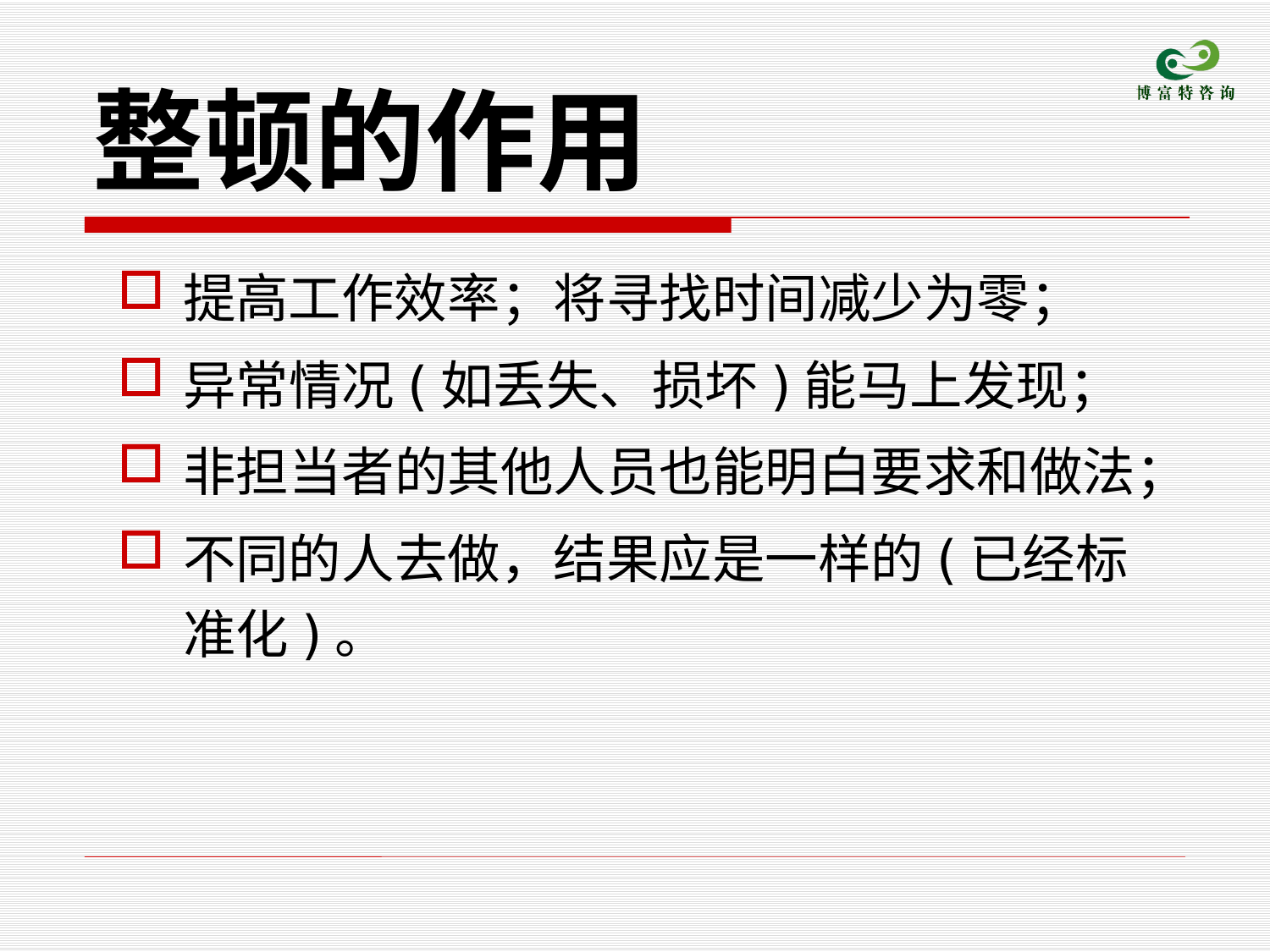

# 整顿的作用
提高工作效率；将寻找时间减少为零；
异常情况(如丢失、损坏)能马上发现；
非担当者的其他人员也能明白要求和做法；
不同的人去做，结果应是一样的(已经标准化)。
135